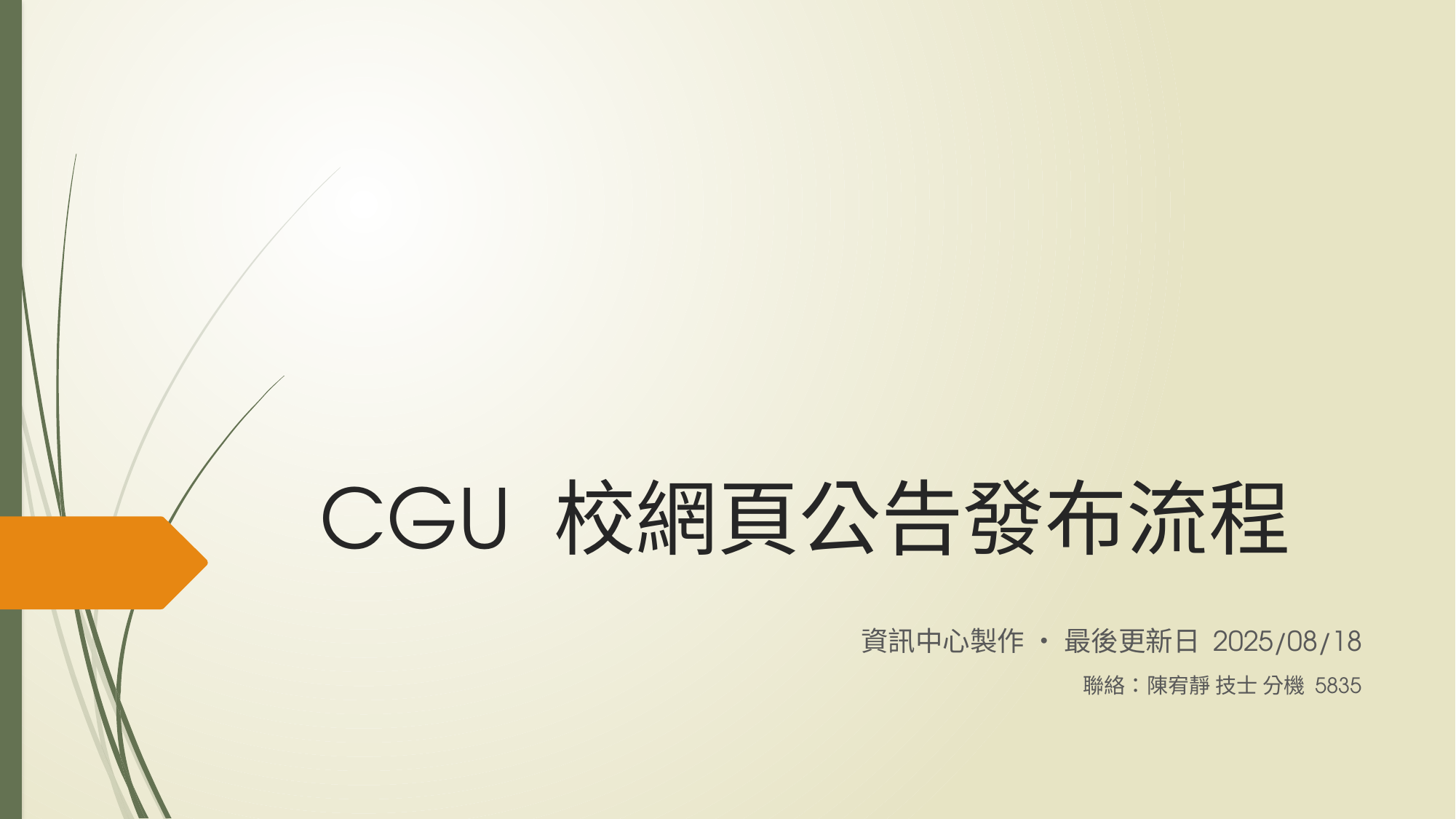

# CGU 校網頁公告發布流程

資訊中心製作 ‧ 最後更新日 2025/08/18
聯絡：陳宥靜 技士 分機 5835